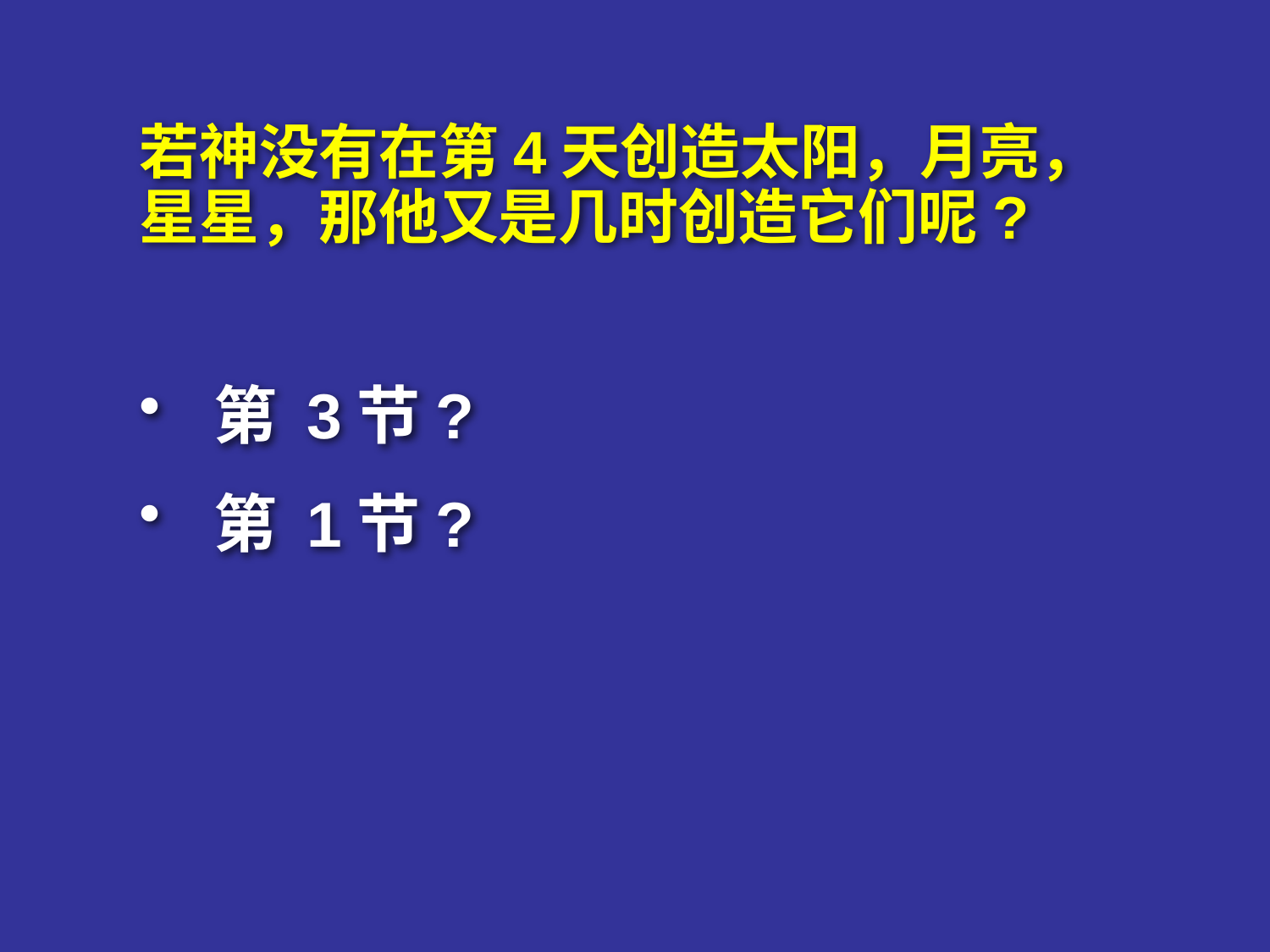

# 神几时创造?
若神没有在第4天创造太阳，月亮，星星，那他又是几时创造它们呢?
  第 3节?
  第 1节?